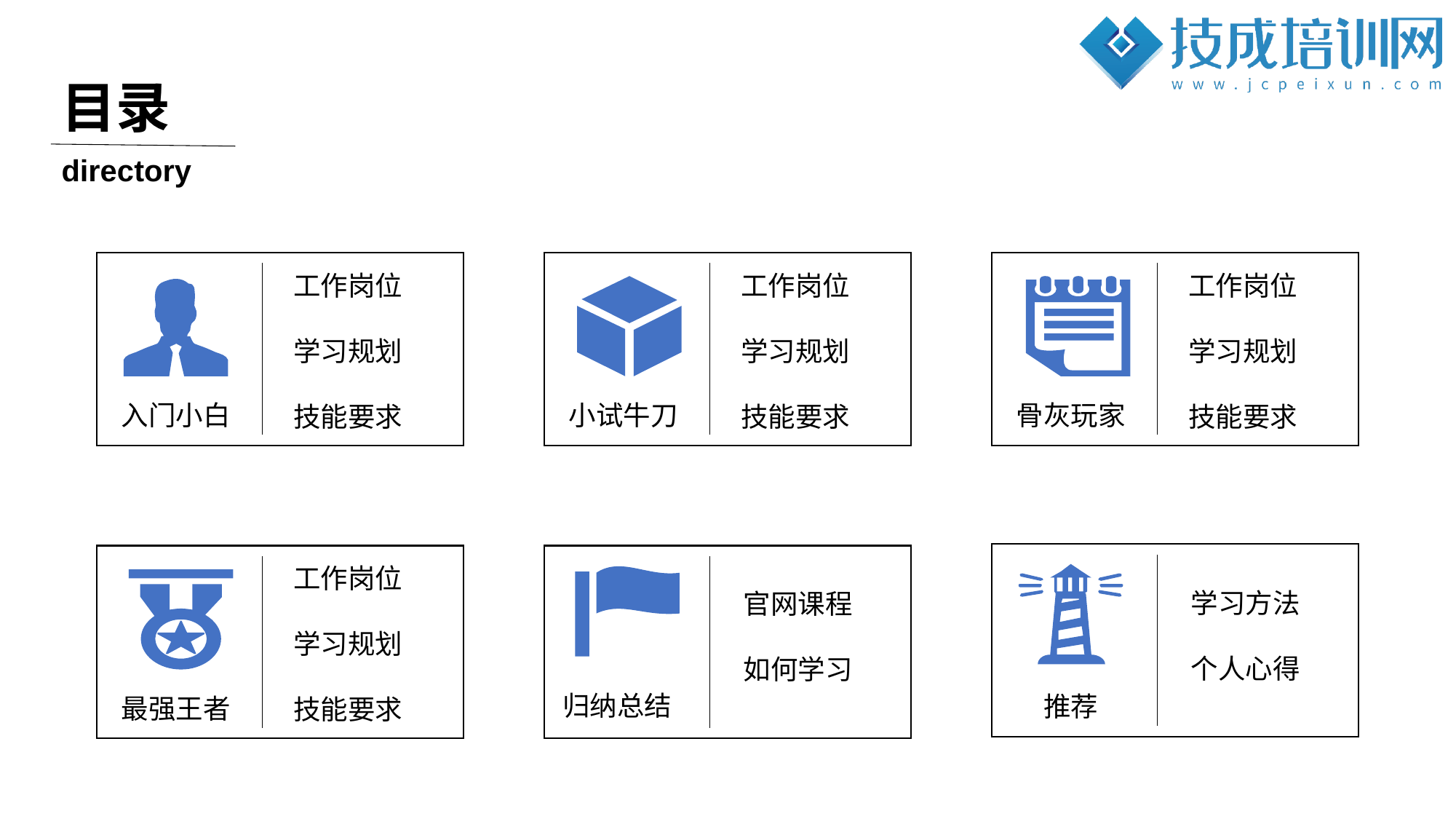

目录
directory

工作岗位

学习规划

技能要求
工作岗位

学习规划

技能要求
工作岗位

学习规划

技能要求

入门小白
小试牛刀
骨灰玩家

工作岗位

学习规划

技能要求

学习方法

个人心得

官网课程

如何学习

归纳总结
推荐
最强王者